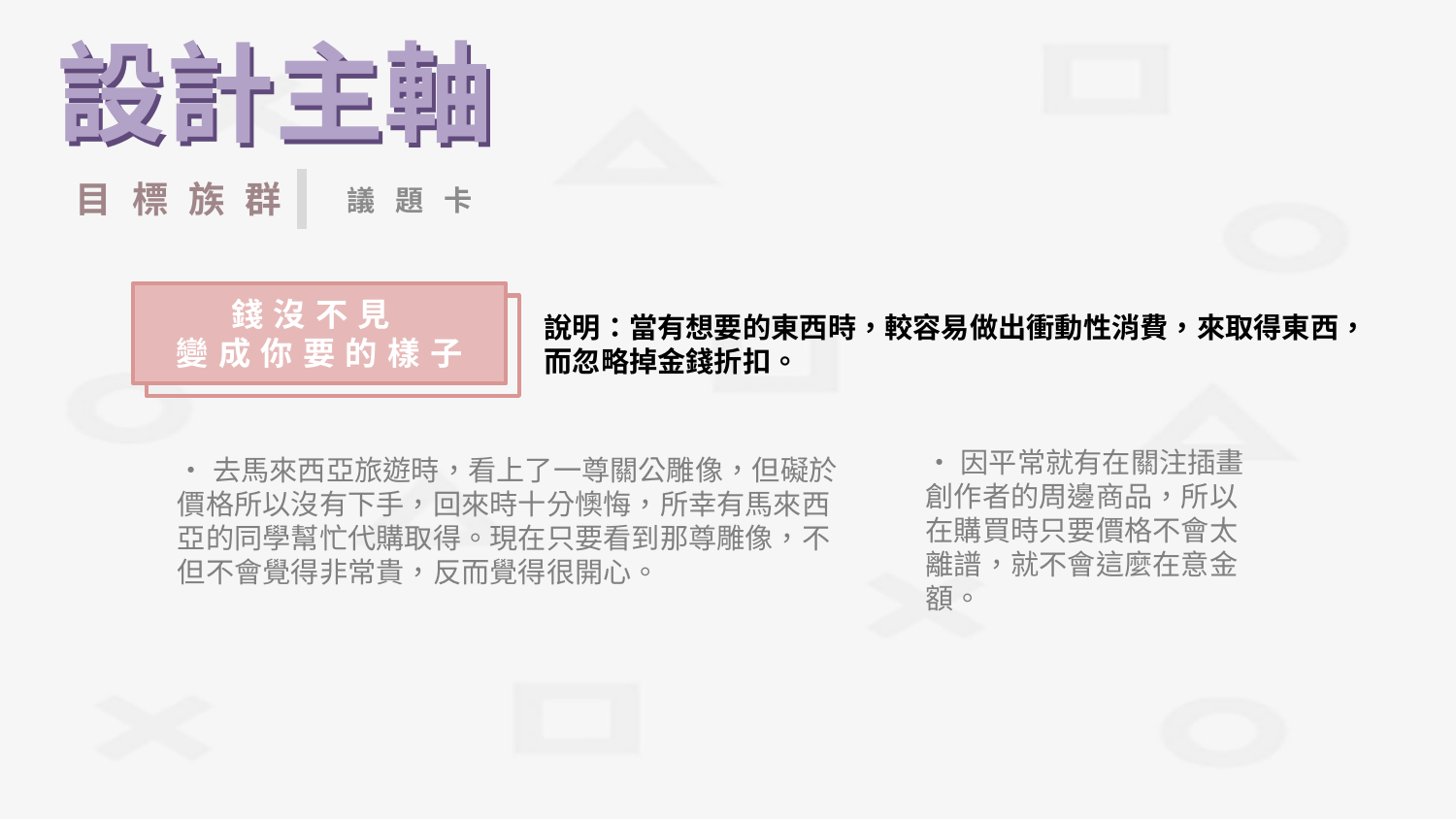

設計主軸
設計主軸
目標族群
議題卡
錢沒不見
變成你要的樣子

說明：當有想要的東西時，較容易做出衝動性消費，來取得東西，而忽略掉金錢折扣。
•因平常就有在關注插畫創作者的周邊商品，所以在購買時只要價格不會太離譜，就不會這麼在意金額。
•去馬來西亞旅遊時，看上了一尊關公雕像，但礙於價格所以沒有下手，回來時十分懊悔，所幸有馬來西亞的同學幫忙代購取得。現在只要看到那尊雕像，不但不會覺得非常貴，反而覺得很開心。